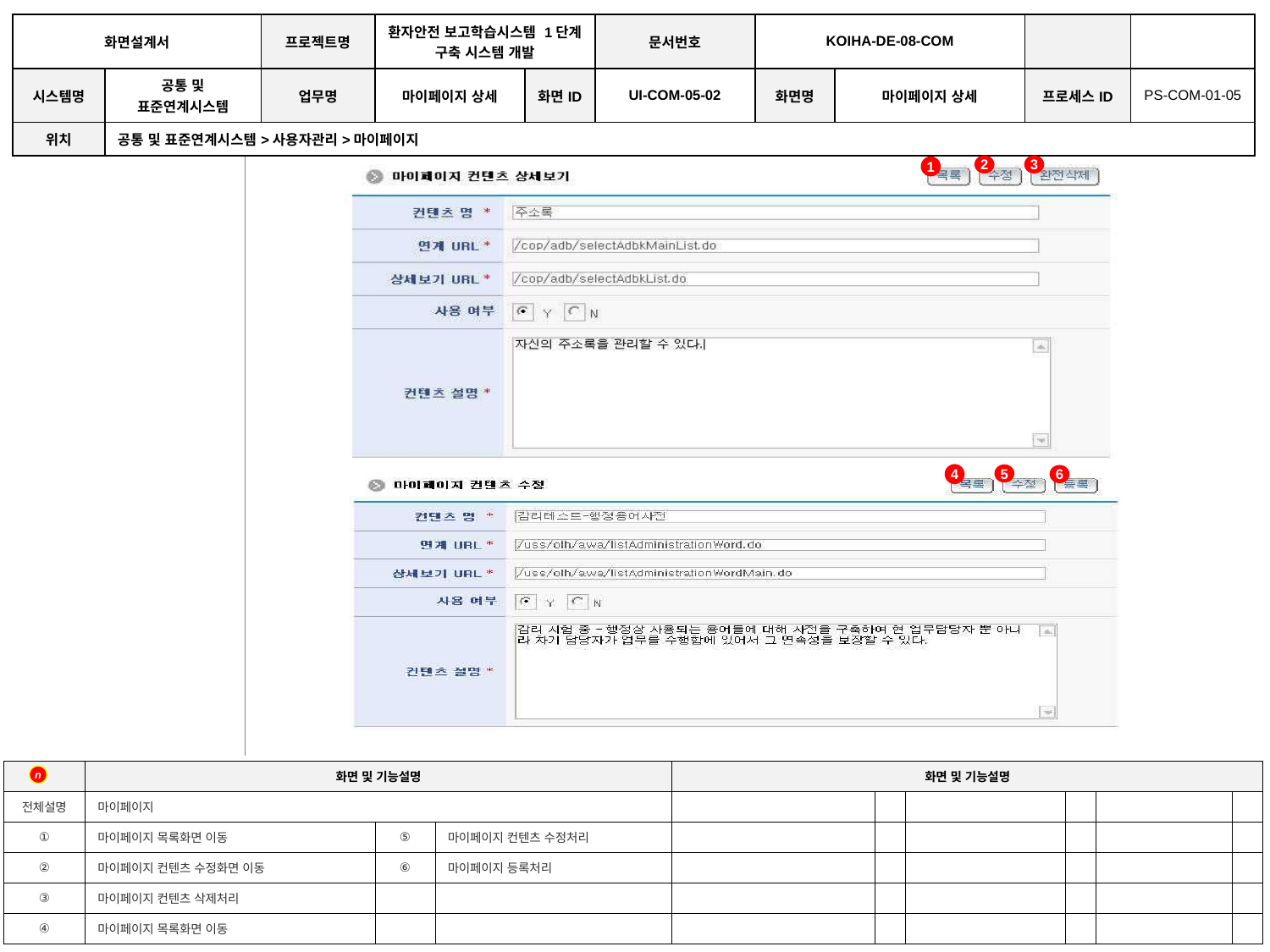

| 화면설계서 |  | 프로젝트명 | 환자안전 보고학습시스템 1단계 구축 시스템 개발 |  | 문서번호 | KOIHA-DE-08-COM |  |  |  |
| --- | --- | --- | --- | --- | --- | --- | --- | --- | --- |
| 시스템명 | 공통 및 표준연계시스템 | 업무명 | 마이페이지 상세 | 화면ID | UI-COM-05-02 | 화면명 | 마이페이지 상세 | 프로세스ID | PS-COM-01-05 |
| 위치 | 공통 및 표준연계시스템>사용자관리>마이페이지 |  |  |  |  |  |  |  |  |
2
3
1

4
5
6

|  | 화면 및 기능설명 |  |  | 화면 및 기능설명 |  |  |  |  |  |
| --- | --- | --- | --- | --- | --- | --- | --- | --- | --- |
| 전체설명 | 마이페이지 |  |  |  |  |  |  |  |  |
| ① | 마이페이지 목록화면 이동 | ⑤ | 마이페이지 컨텐츠 수정처리 |  |  |  |  |  |  |
| ② | 마이페이지 컨텐츠 수정화면 이동 | ⑥ | 마이페이지 등록처리 |  |  |  |  |  |  |
| ③ | 마이페이지 컨텐츠 삭제처리 |  |  |  |  |  |  |  |  |
| ④ | 마이페이지 목록화면 이동 |  |  |  |  |  |  |  |  |
n